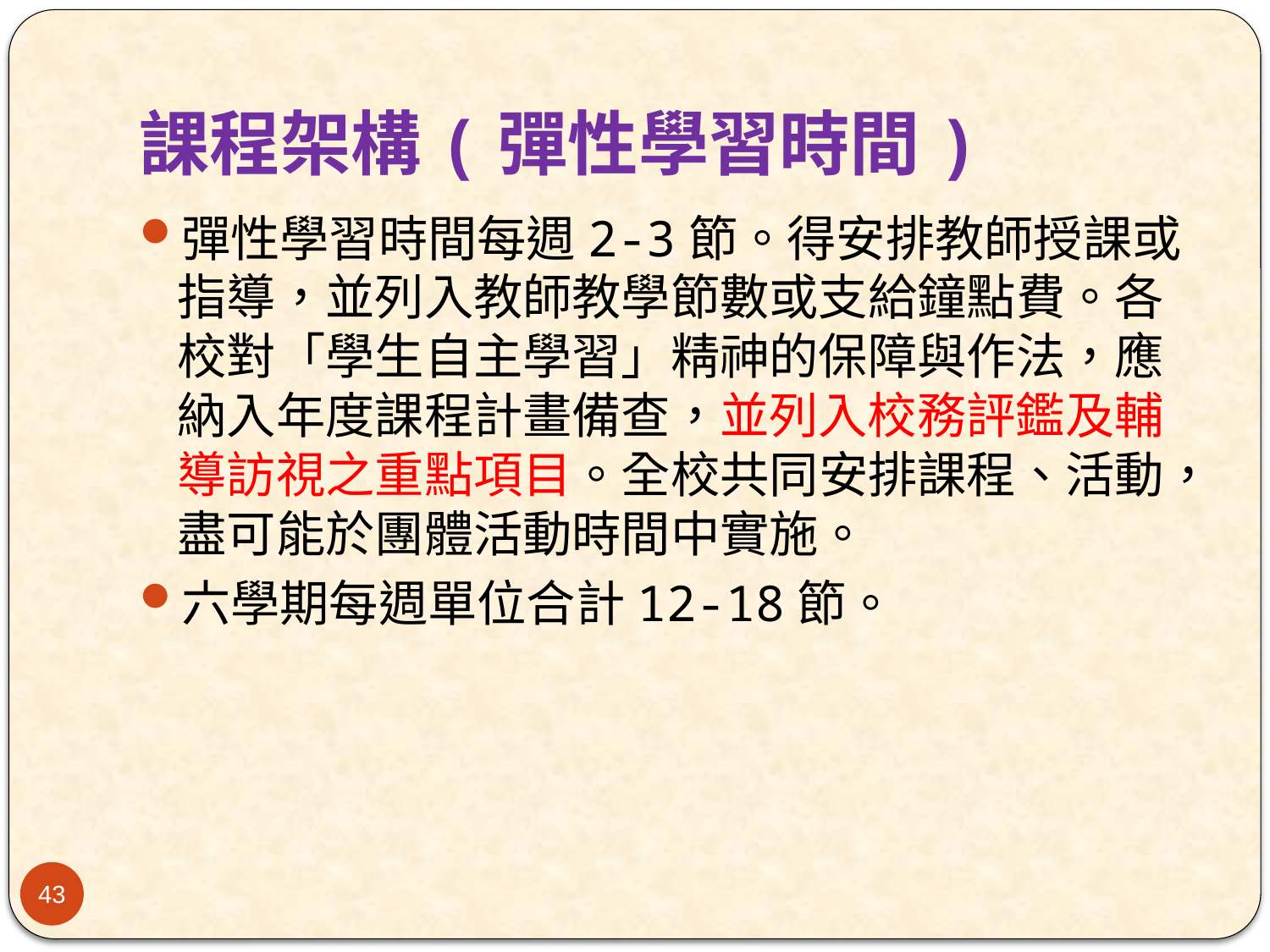

# 課程架構(彈性學習時間)
彈性學習時間每週2-3節。得安排教師授課或指導，並列入教師教學節數或支給鐘點費。各校對「學生自主學習」精神的保障與作法，應納入年度課程計畫備查，並列入校務評鑑及輔導訪視之重點項目。全校共同安排課程、活動，盡可能於團體活動時間中實施。
六學期每週單位合計12-18節。
43